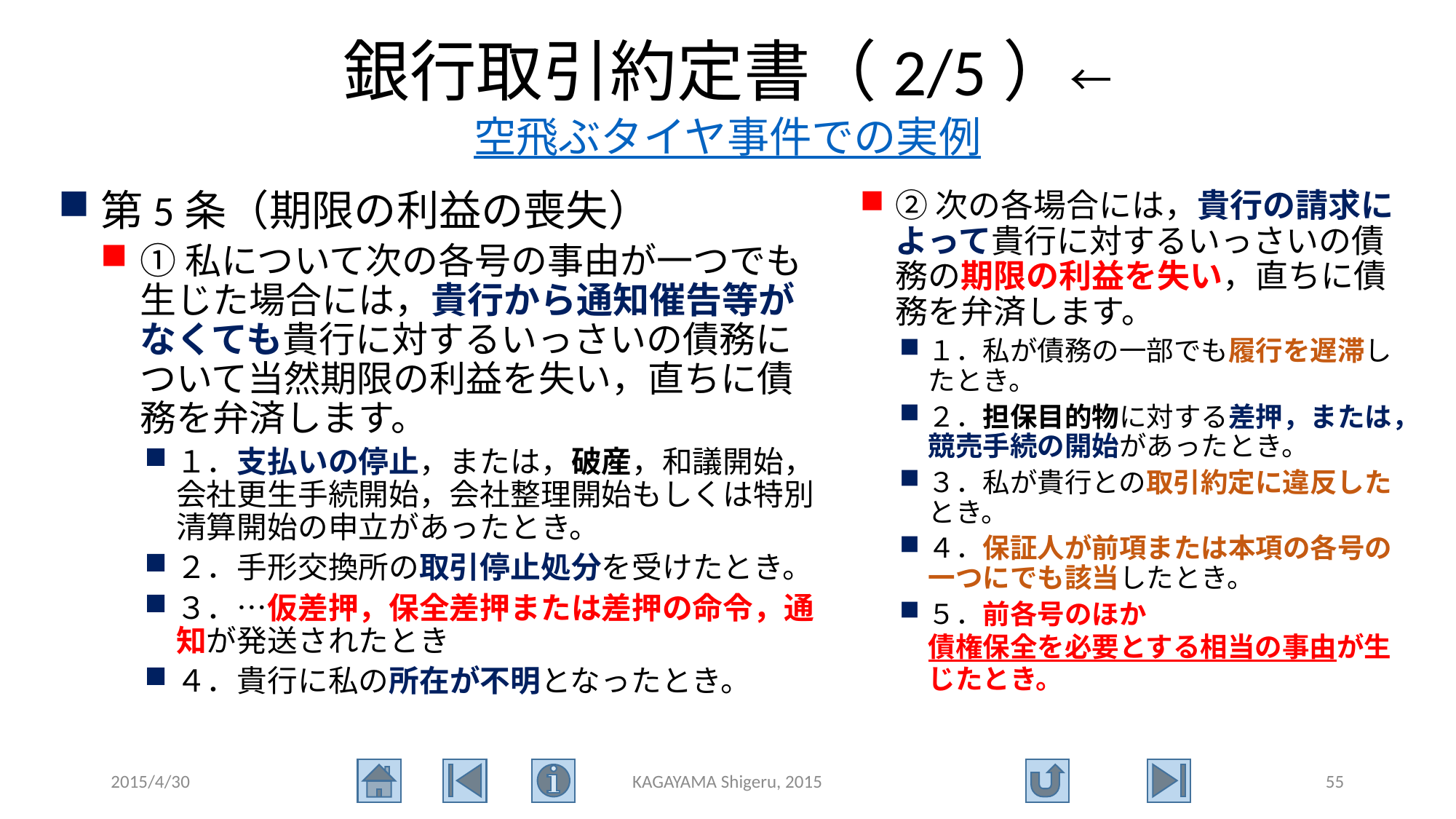

# 銀行取引約定書（2/5）←空飛ぶタイヤ事件での実例
第5条（期限の利益の喪失）
①私について次の各号の事由が一つでも生じた場合には，貴行から通知催告等がなくても貴行に対するいっさいの債務について当然期限の利益を失い，直ちに債務を弁済します。
１．支払いの停止，または，破産，和議開始，会社更生手続開始，会社整理開始もしくは特別清算開始の申立があったとき。
２．手形交換所の取引停止処分を受けたとき。
３．…仮差押，保全差押または差押の命令，通知が発送されたとき
４．貴行に私の所在が不明となったとき。
②次の各場合には，貴行の請求によって貴行に対するいっさいの債務の期限の利益を失い，直ちに債務を弁済します。
１．私が債務の一部でも履行を遅滞したとき。
２．担保目的物に対する差押，または，競売手続の開始があったとき。
３．私が貴行との取引約定に違反したとき。
４．保証人が前項または本項の各号の一つにでも該当したとき。
５．前各号のほか債権保全を必要とする相当の事由が生じたとき。
2015/4/30
KAGAYAMA Shigeru, 2015
55